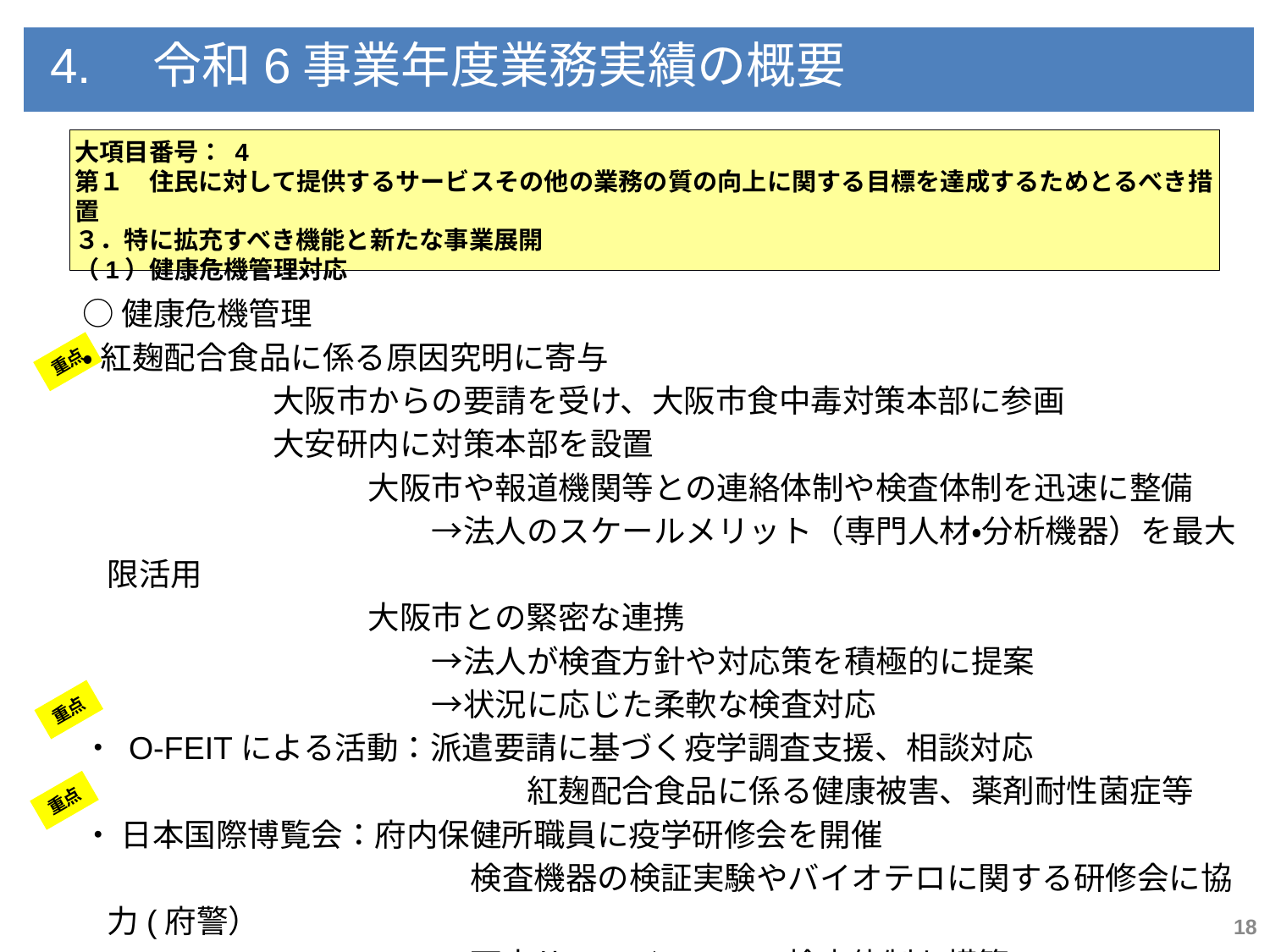

4.　令和6事業年度業務実績の概要
大項目番号： 4
第１　住民に対して提供するサービスその他の業務の質の向上に関する目標を達成するためとるべき措置
３．特に拡充すべき機能と新たな事業展開
（1）健康危機管理対応

○健康危機管理
・ 紅麹配合食品に係る原因究明に寄与
　　　　　　大阪市からの要請を受け、大阪市食中毒対策本部に参画
　　　　　　大安研内に対策本部を設置
　　　　　　　　　大阪市や報道機関等との連絡体制や検査体制を迅速に整備
　　　　　　　　　　　→法人のスケールメリット（専門人材・分析機器）を最大限活用
　　　　　　　　　大阪市との緊密な連携
　　　　　　　　　　　→法人が検査方針や対応策を積極的に提案
　　　　　　　　　　　→状況に応じた柔軟な検査対応
・ O-FEITによる活動：派遣要請に基づく疫学調査支援、相談対応
　　　　　　　　　　　　　　紅麹配合食品に係る健康被害、薬剤耐性菌症等
・ 日本国際博覧会：府内保健所職員に疫学研修会を開催
　　　　　　　　　　　　 検査機器の検証実験やバイオテロに関する研修会に協力(府警）
　　　　　　　　　　　　 下水サーベイランスの検査体制を構築
重点
重点
重点
18